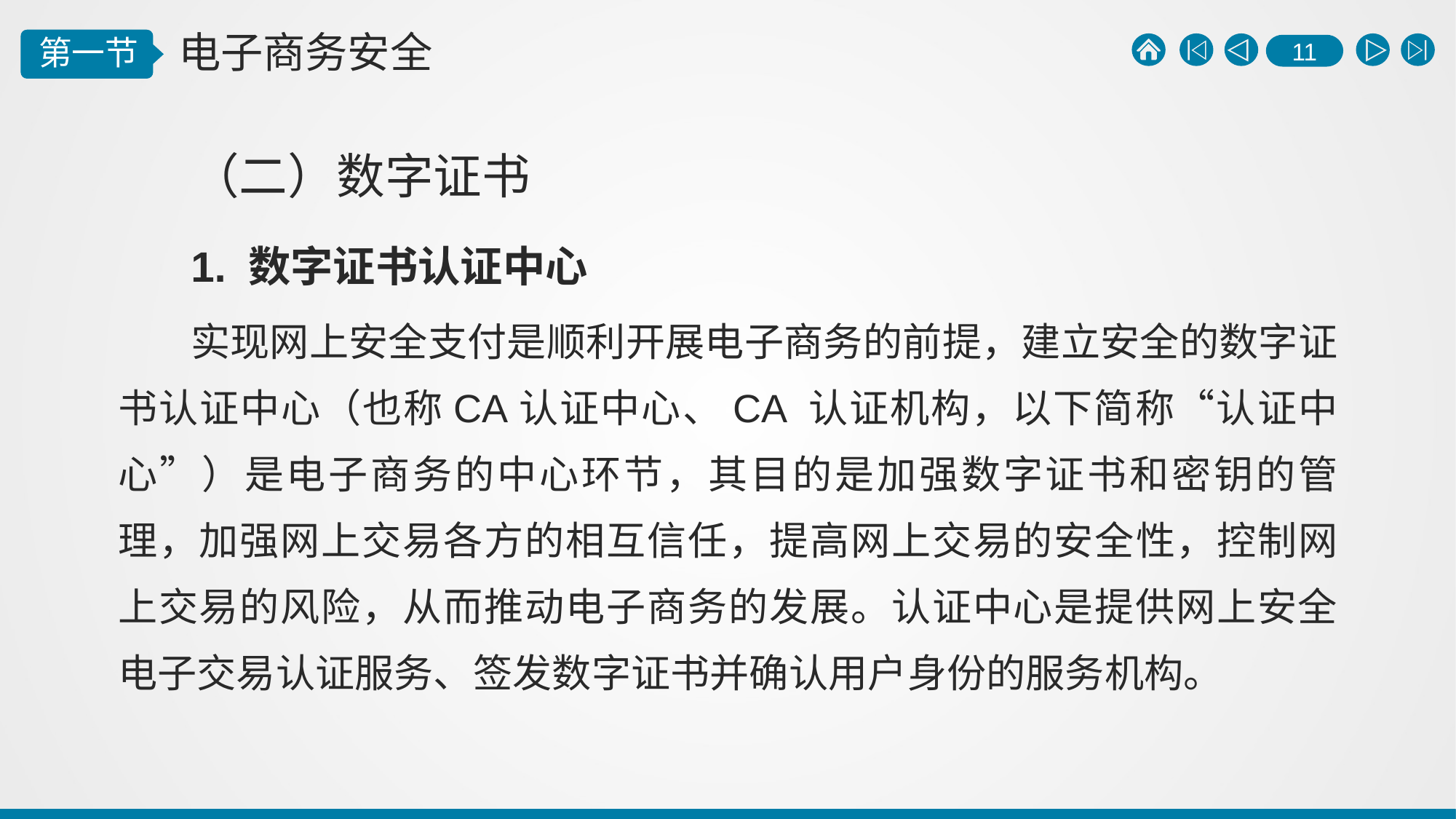

（二）数字证书
1. 数字证书认证中心
实现网上安全支付是顺利开展电子商务的前提，建立安全的数字证书认证中心（也称CA认证中心、CA 认证机构，以下简称“认证中心”）是电子商务的中心环节，其目的是加强数字证书和密钥的管理，加强网上交易各方的相互信任，提高网上交易的安全性，控制网上交易的风险，从而推动电子商务的发展。认证中心是提供网上安全电子交易认证服务、签发数字证书并确认用户身份的服务机构。